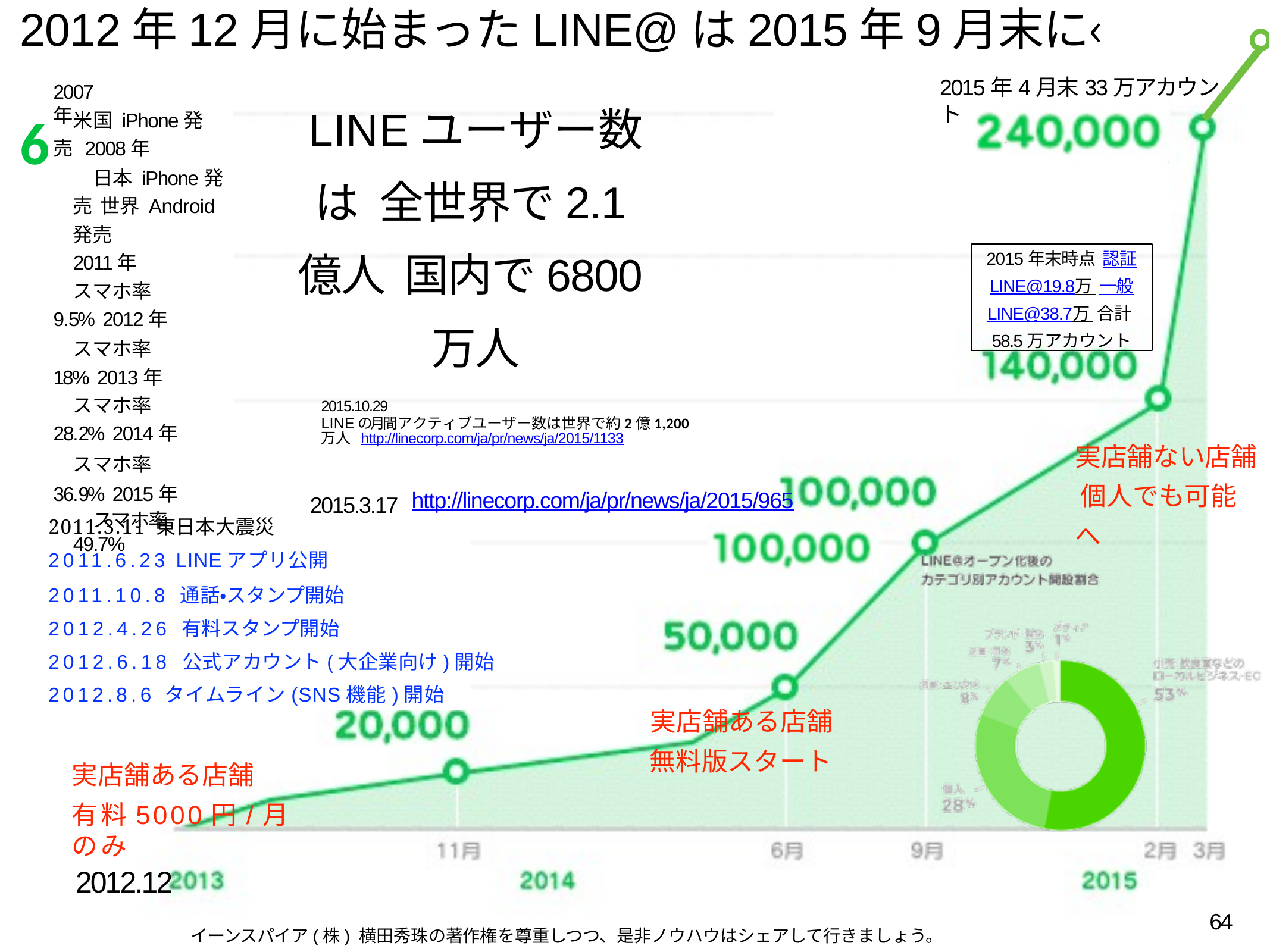

# 2012年12月に始まったLINE@は2015年9月末に‹ 600,000

2015年4月末33万アカウント

2007年

LINEユーザー数は  全世界で2.1億人  国内で6800万人
2015.10.29
LINEの月間アクティブユーザー数は世界で約2億1,200万人  http://linecorp.com/ja/pr/news/ja/2015/1133

米国 iPhone発売  2008年
日本 iPhone発売  世界 Android発売
2011年
スマホ率9.5%  2012年
スマホ率18%  2013年
スマホ率28.2%  2014年
スマホ率36.9%  2015年
スマホ率49.7%

2015年末時点  認証LINE@19.8万  一般LINE@38.7万  合計58.5万アカウント
実店舗ない店舗  個人でも可能へ
http://linecorp.com/ja/pr/news/ja/2015/965
2015.3.17

2011.3.11 東日本大震災
2011.6.23 LINEアプリ公開
2011.10.8 通話・スタンプ開始
2012.4.26 有料スタンプ開始
2012.6.18 公式アカウント(大企業向け)開始
2012.8.6	タイムライン(SNS機能)開始
実店舗ある店舗

無料版スタート
実店舗ある店舗
有料5000円/月のみ
2012.12
64

イーンスパイア(株) 横田秀珠の著作権を尊重しつつ、是非ノウハウはシェアして行きましょう。